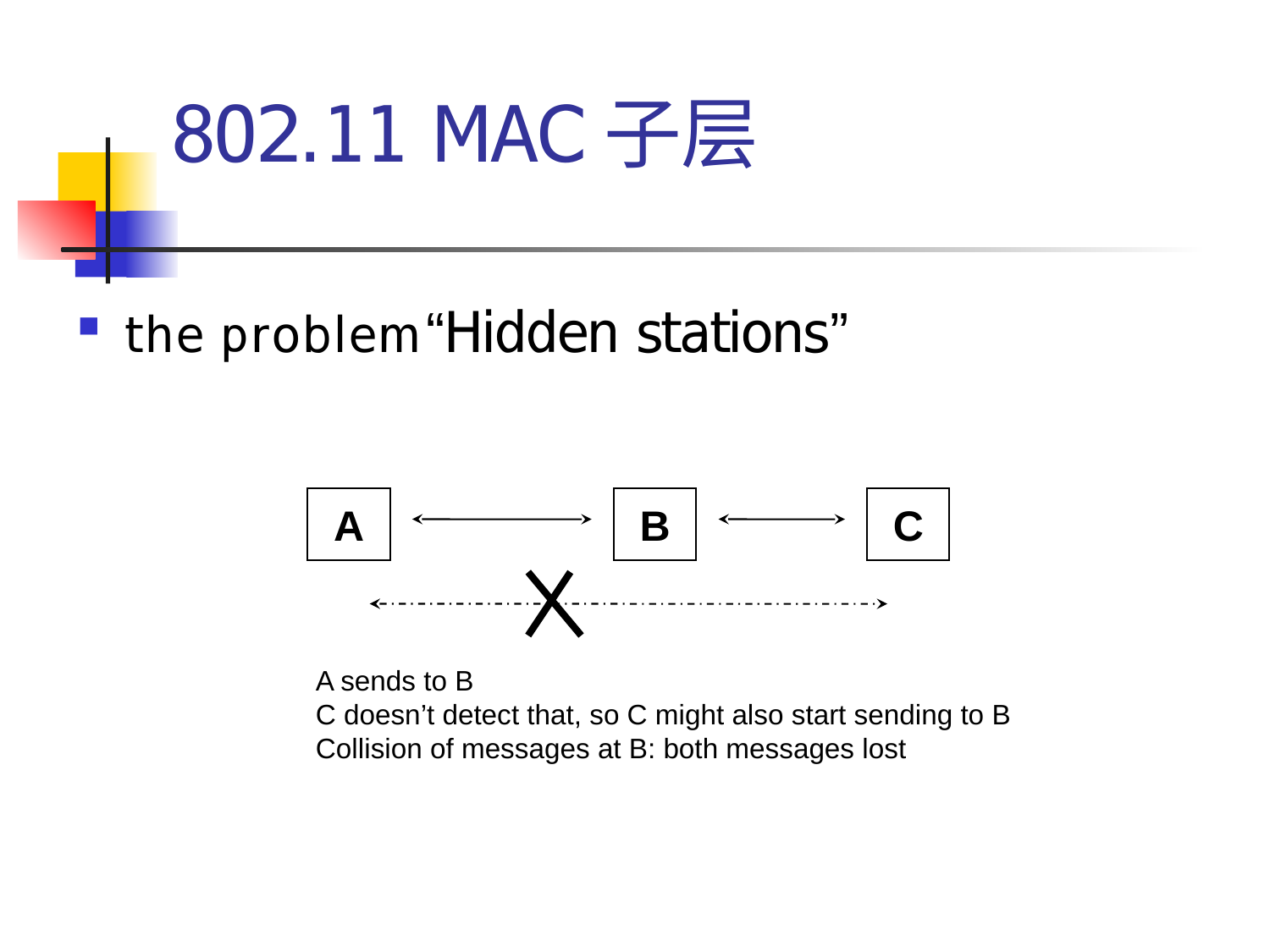

# 802.11 MAC子层
the problem“Hidden stations”

A
B
C

A sends to B
C doesn’t detect that, so C might also start sending to B
Collision of messages at B: both messages lost